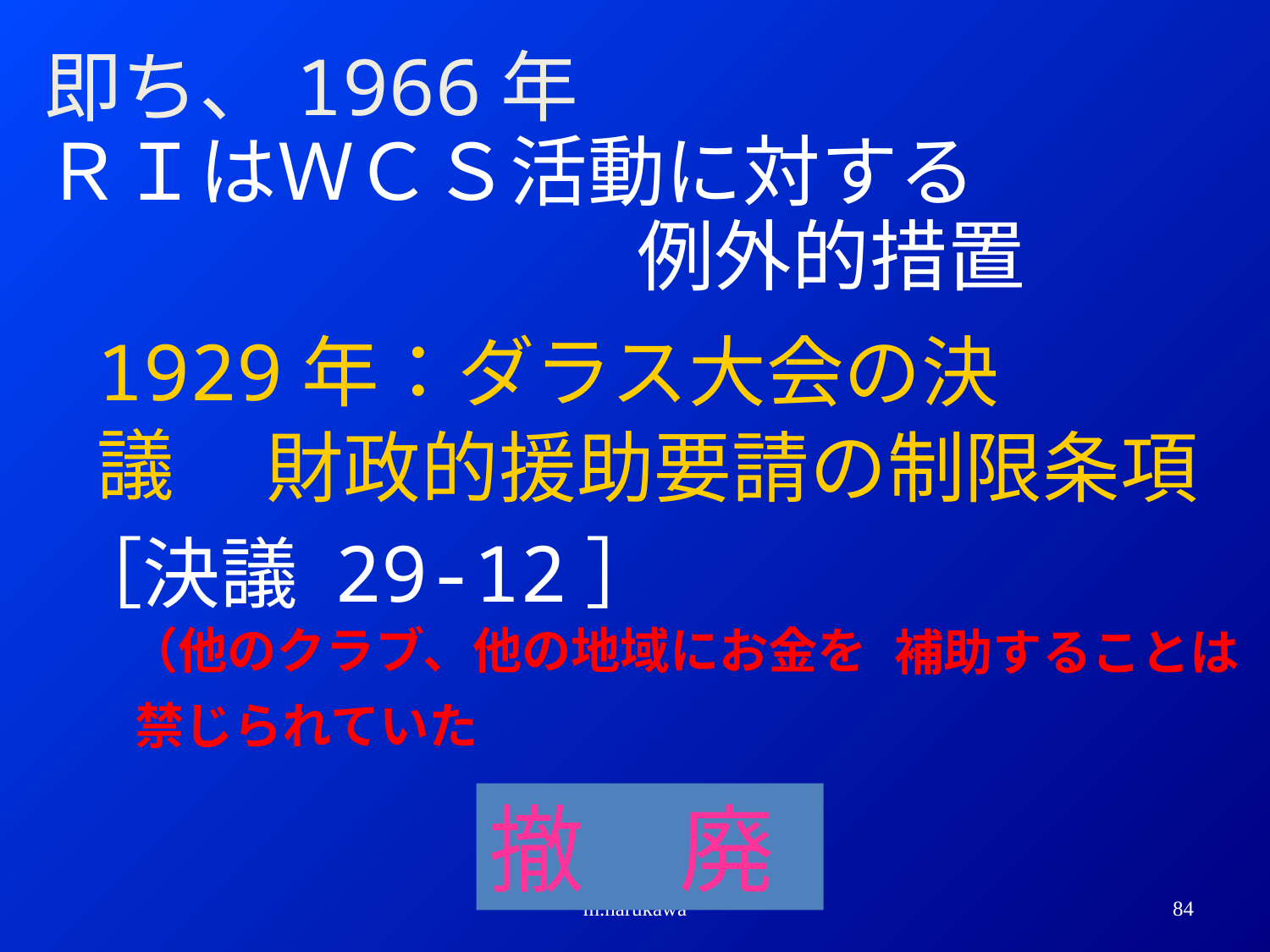

即ち、1966年
ＲＩはＷＣＳ活動に対する
例外的措置
1929年：ダラス大会の決議
財政的援助要請の制限条項
［決議 29-12］

 禁じられていた
（他のクラブ、他の地域にお金を
補助することは
撤　廃
m.narukawa
84